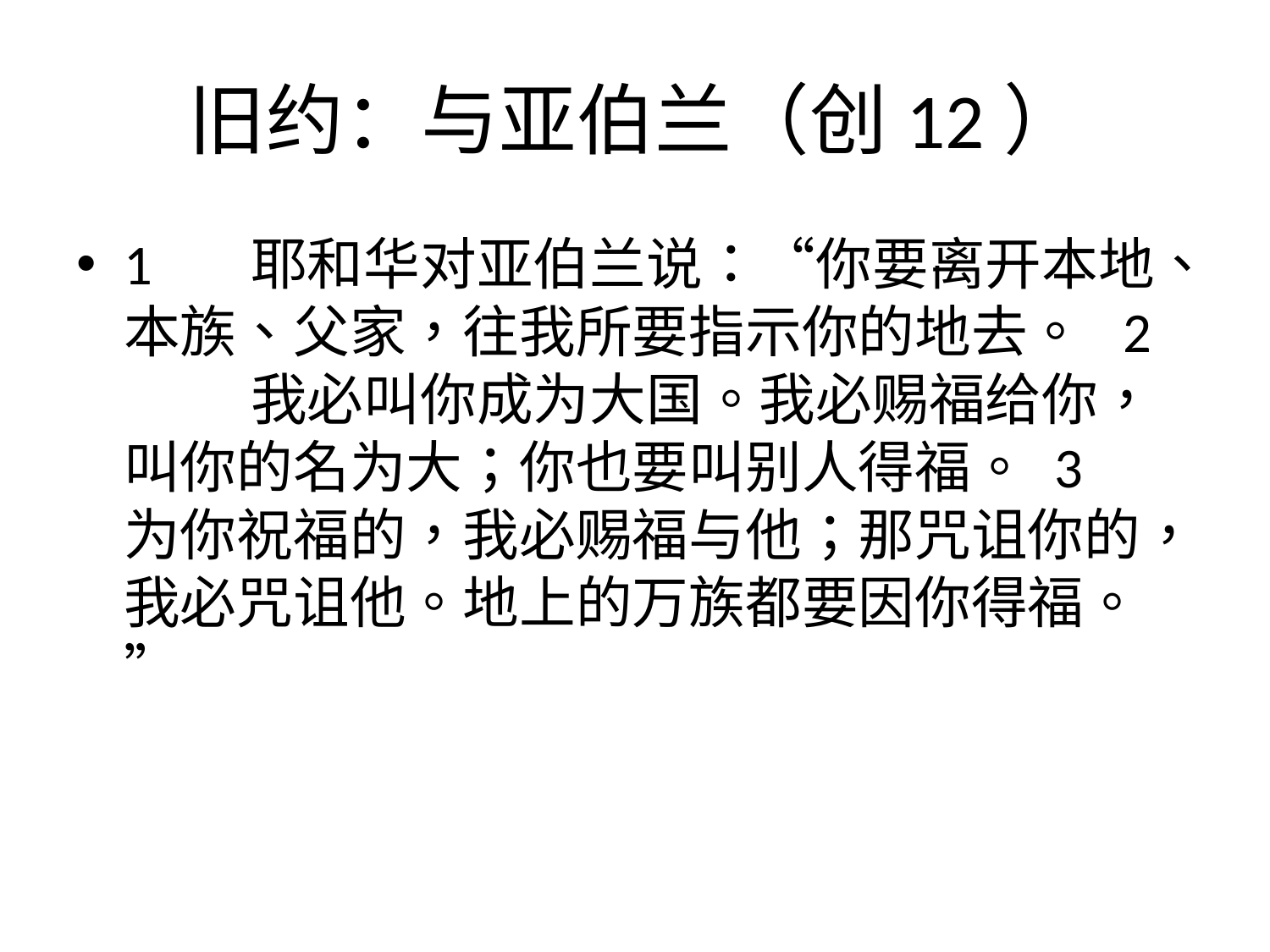

# 旧约：与亚伯兰（创12）
1 	耶和华对亚伯兰说：“你要离开本地、本族、父家，往我所要指示你的地去。  2 	我必叫你成为大国。我必赐福给你，叫你的名为大；你也要叫别人得福。 3 	为你祝福的，我必赐福与他；那咒诅你的，我必咒诅他。地上的万族都要因你得福。”